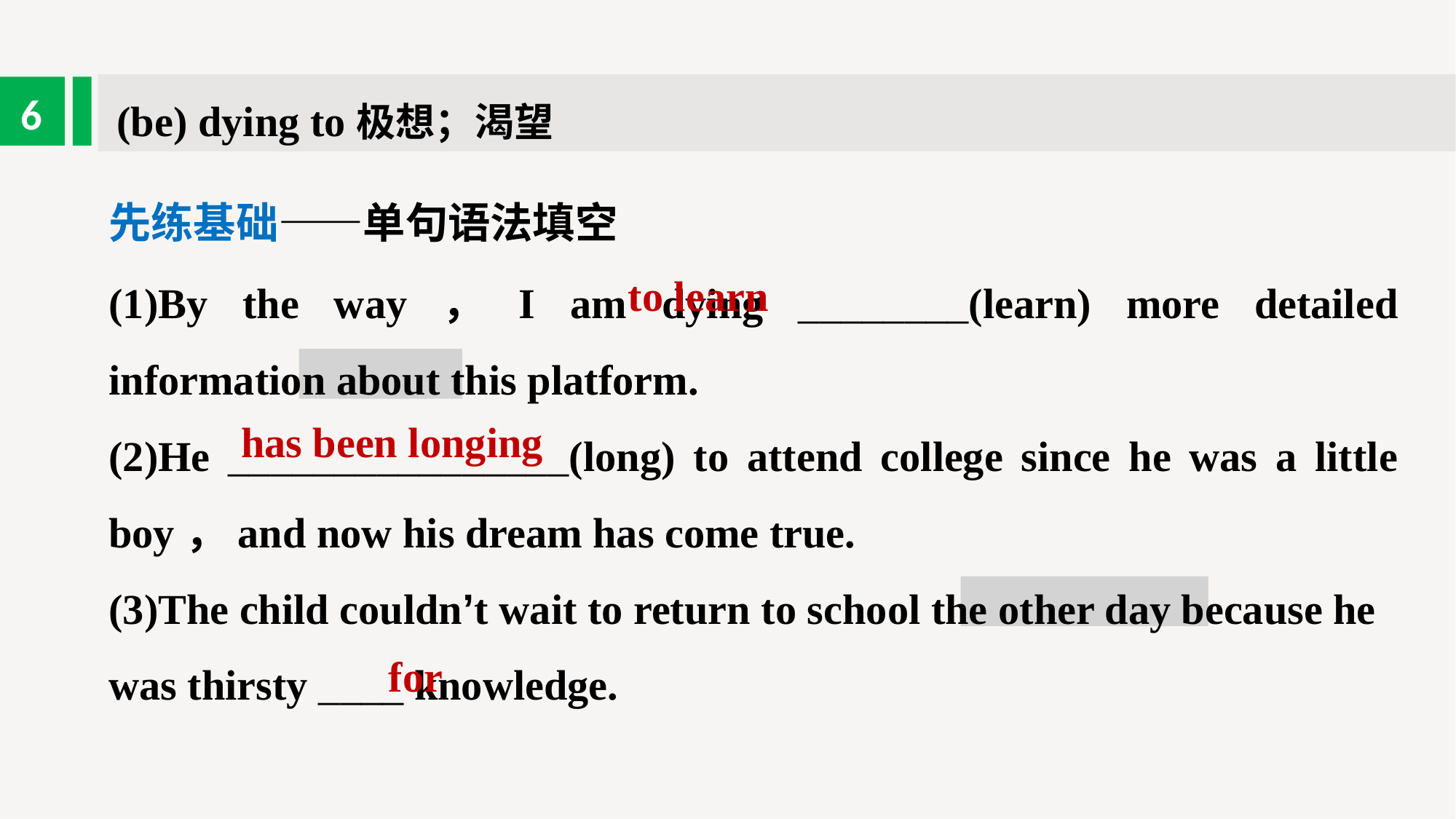

(be) dying to极想；渴望

6
先练基础——单句语法填空
(1)By the way，I am dying ________(learn) more detailed information about this platform.
(2)He ________________(long) to attend college since he was a little boy，and now his dream has come true.
(3)The child couldn’t wait to return to school the other day because he was thirsty ____ knowledge.
to learn

has been longing

for